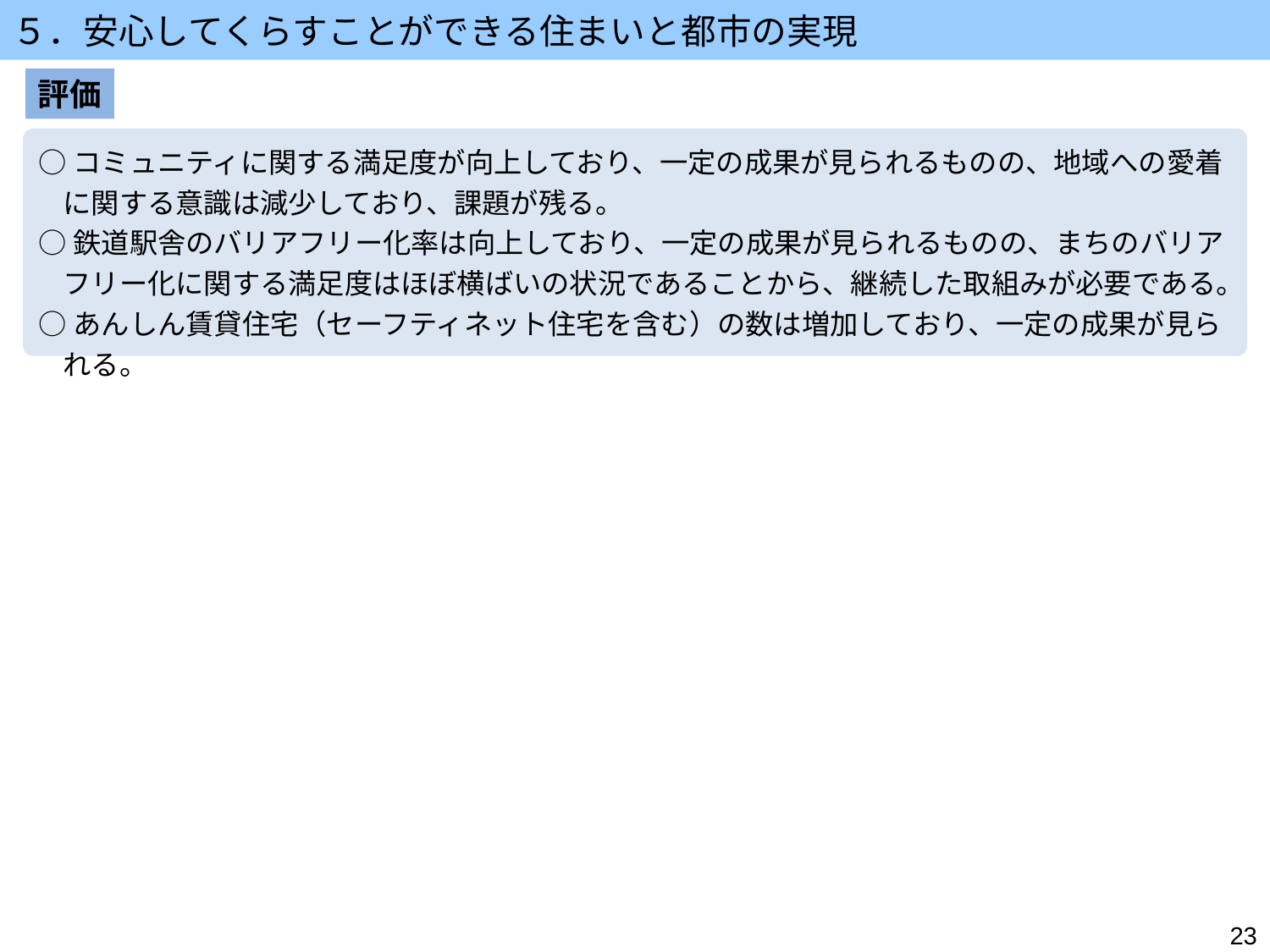

５．安心してくらすことができる住まいと都市の実現
評価
○コミュニティに関する満足度が向上しており、一定の成果が見られるものの、地域への愛着に関する意識は減少しており、課題が残る。
○鉄道駅舎のバリアフリー化率は向上しており、一定の成果が見られるものの、まちのバリアフリー化に関する満足度はほぼ横ばいの状況であることから、継続した取組みが必要である。
○あんしん賃貸住宅（セーフティネット住宅を含む）の数は増加しており、一定の成果が見られる。
23